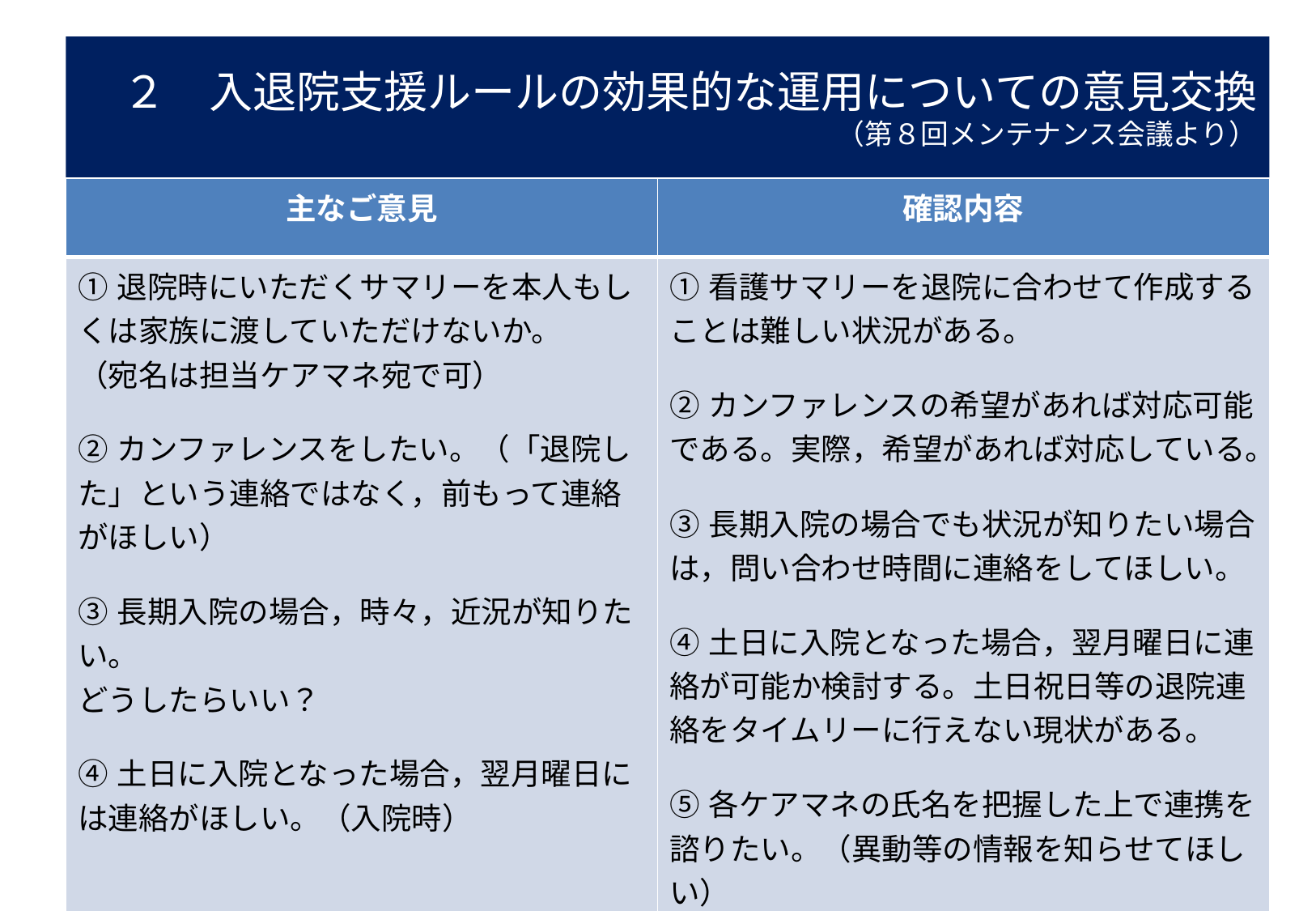

# ２　入退院支援ルールの効果的な運用についての意見交換 （第８回メンテナンス会議より）
| 主なご意見 | 確認内容 |
| --- | --- |
| ①退院時にいただくサマリーを本人もしくは家族に渡していただけないか。 （宛名は担当ケアマネ宛で可） ②カンファレンスをしたい。（「退院した」という連絡ではなく，前もって連絡がほしい） ③長期入院の場合，時々，近況が知りたい。 どうしたらいい？ ④土日に入院となった場合，翌月曜日には連絡がほしい。（入院時） | ①看護サマリーを退院に合わせて作成することは難しい状況がある。 ②カンファレンスの希望があれば対応可能である。実際，希望があれば対応している。 ③長期入院の場合でも状況が知りたい場合は，問い合わせ時間に連絡をしてほしい。 ④土日に入院となった場合，翌月曜日に連絡が可能か検討する。土日祝日等の退院連絡をタイムリーに行えない現状がある。 ⑤各ケアマネの氏名を把握した上で連携を諮りたい。（異動等の情報を知らせてほしい） |